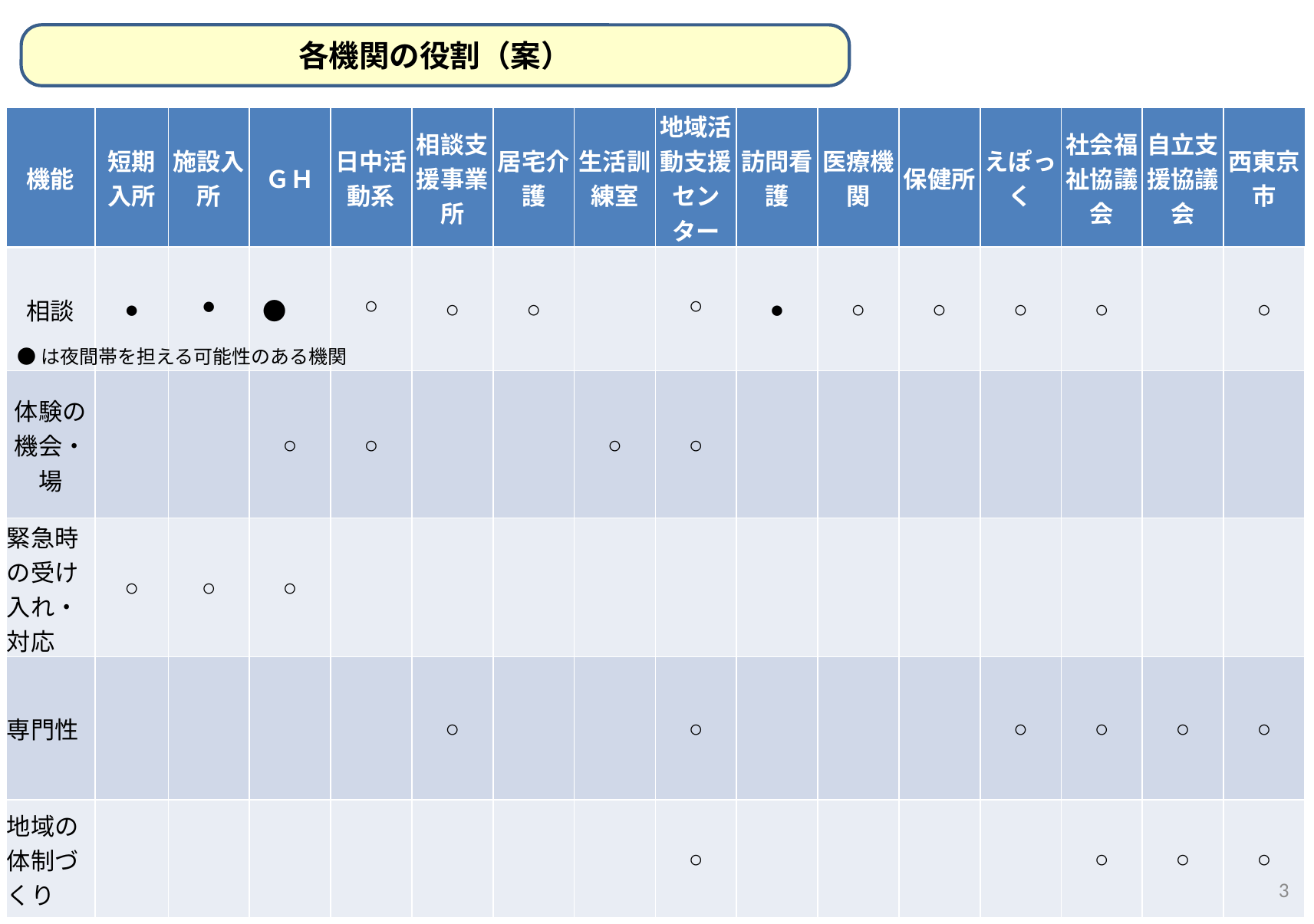

各機関の役割（案）
| 機能 | 短期入所 | 施設入所 | ＧＨ | 日中活動系 | 相談支援事業所 | 居宅介護 | 生活訓練室 | 地域活動支援センター | 訪問看護 | 医療機関 | 保健所 | えぽっく | 社会福祉協議会 | 自立支援協議会 | 西東京市 |
| --- | --- | --- | --- | --- | --- | --- | --- | --- | --- | --- | --- | --- | --- | --- | --- |
| 相談 | ● | ● | ● | ○ | ○ | ○ |  | ○ | ● | ○ | ○ | ○ | ○ |  | ○ |
| 体験の機会・場 |  |  | ○ | ○ |  |  | ○ | ○ |  |  |  |  |  |  |  |
| 緊急時の受け入れ・対応 | ○ | ○ | ○ |  |  |  |  |  |  |  |  |  |  |  |  |
| 専門性 |  |  |  |  | ○ |  |  | ○ |  |  |  | ○ | ○ | ○ | ○ |
| 地域の体制づくり |  |  |  |  |  |  |  | ○ |  |  |  |  | ○ | ○ | ○ |
●は夜間帯を担える可能性のある機関
3